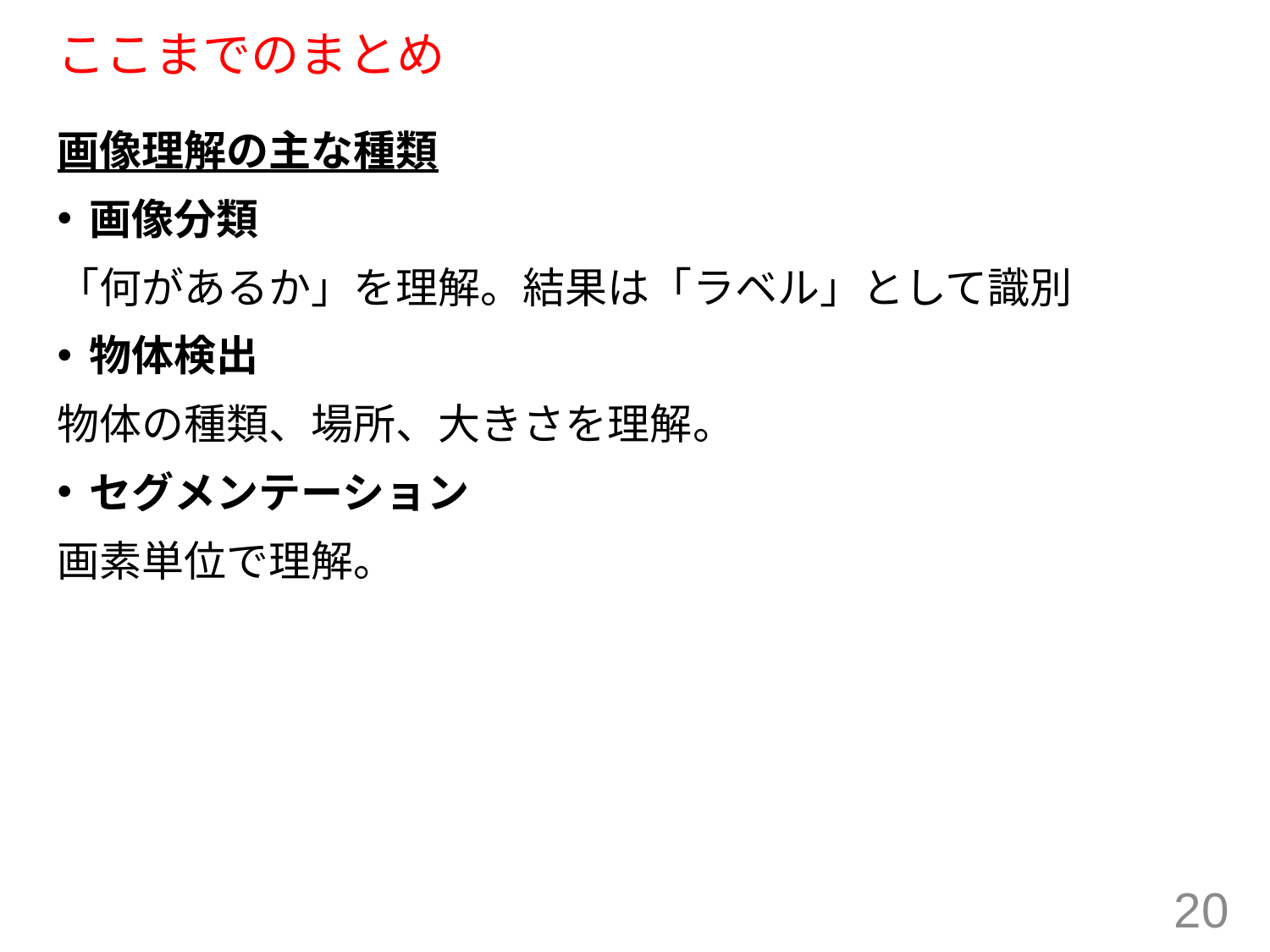

# ここまでのまとめ
画像理解の主な種類
画像分類
「何があるか」を理解。結果は「ラベル」として識別
物体検出
物体の種類、場所、大きさを理解。
セグメンテーション
画素単位で理解。

20